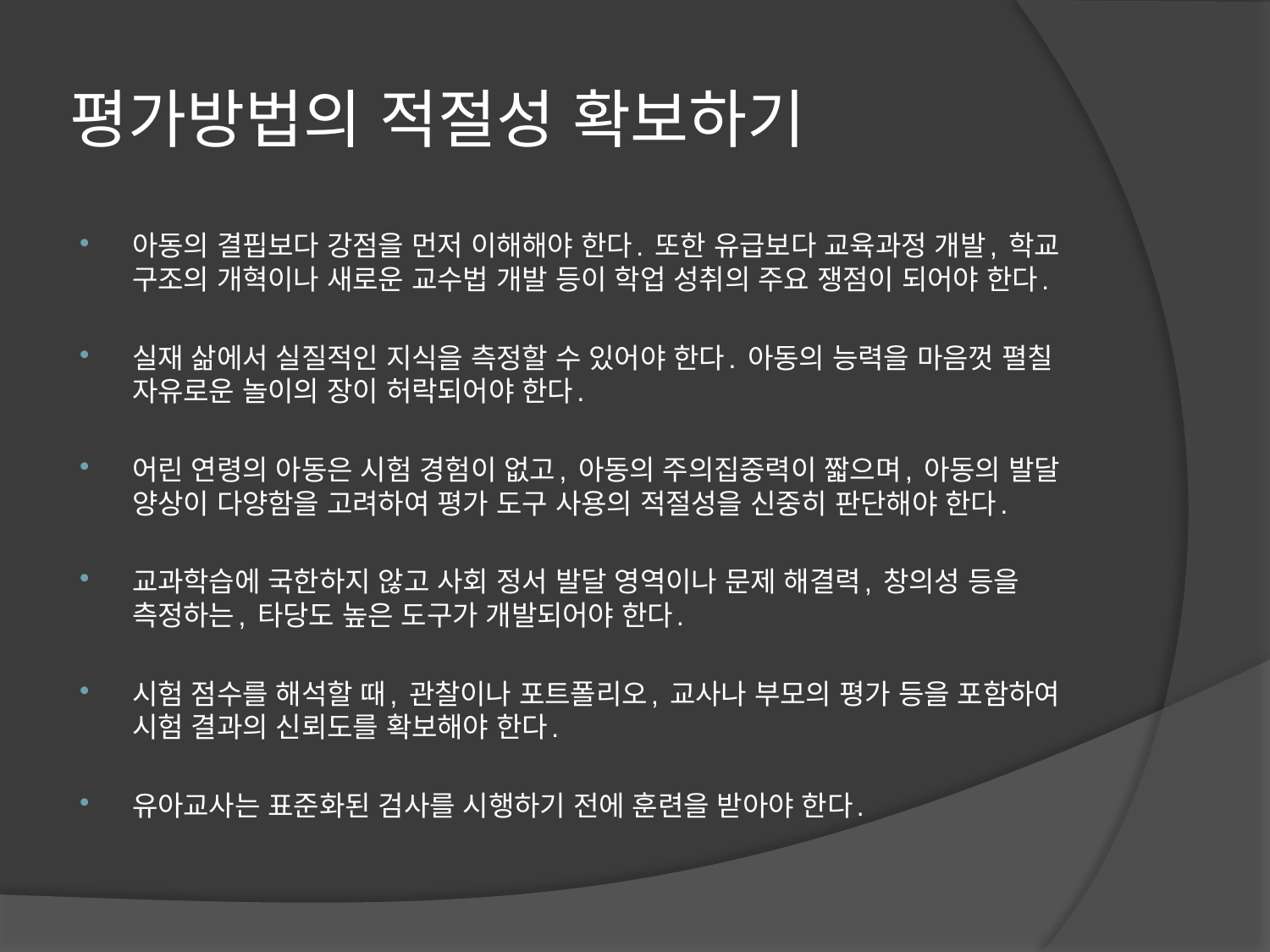

# 평가방법의 적절성 확보하기
아동의 결핍보다 강점을 먼저 이해해야 한다. 또한 유급보다 교육과정 개발, 학교 구조의 개혁이나 새로운 교수법 개발 등이 학업 성취의 주요 쟁점이 되어야 한다.

실재 삶에서 실질적인 지식을 측정할 수 있어야 한다. 아동의 능력을 마음껏 펼칠 자유로운 놀이의 장이 허락되어야 한다.

어린 연령의 아동은 시험 경험이 없고, 아동의 주의집중력이 짧으며, 아동의 발달 양상이 다양함을 고려하여 평가 도구 사용의 적절성을 신중히 판단해야 한다.

교과학습에 국한하지 않고 사회 정서 발달 영역이나 문제 해결력, 창의성 등을 측정하는, 타당도 높은 도구가 개발되어야 한다.

시험 점수를 해석할 때, 관찰이나 포트폴리오, 교사나 부모의 평가 등을 포함하여 시험 결과의 신뢰도를 확보해야 한다.

유아교사는 표준화된 검사를 시행하기 전에 훈련을 받아야 한다.